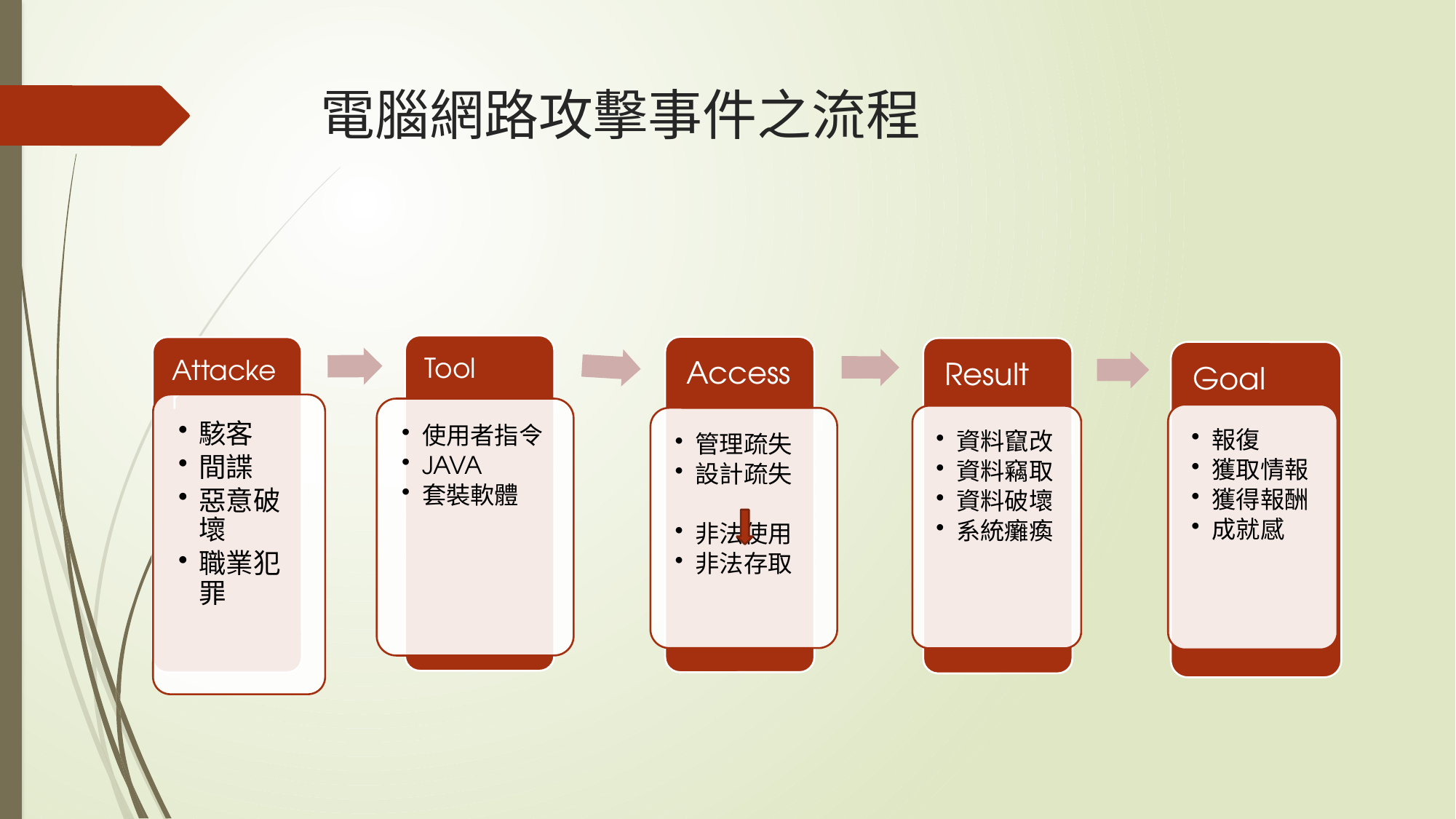

# 電腦網路攻擊事件之流程
Attacker
駭客
間諜
惡意破壞
職業犯罪

Tool
使用者指令
JAVA
套裝軟體

Access
管理疏失
設計疏失

非法使用
非法存取

Result
資料竄改
資料竊取
資料破壞
系統癱瘓

Goal
報復
獲取情報
獲得報酬
成就感